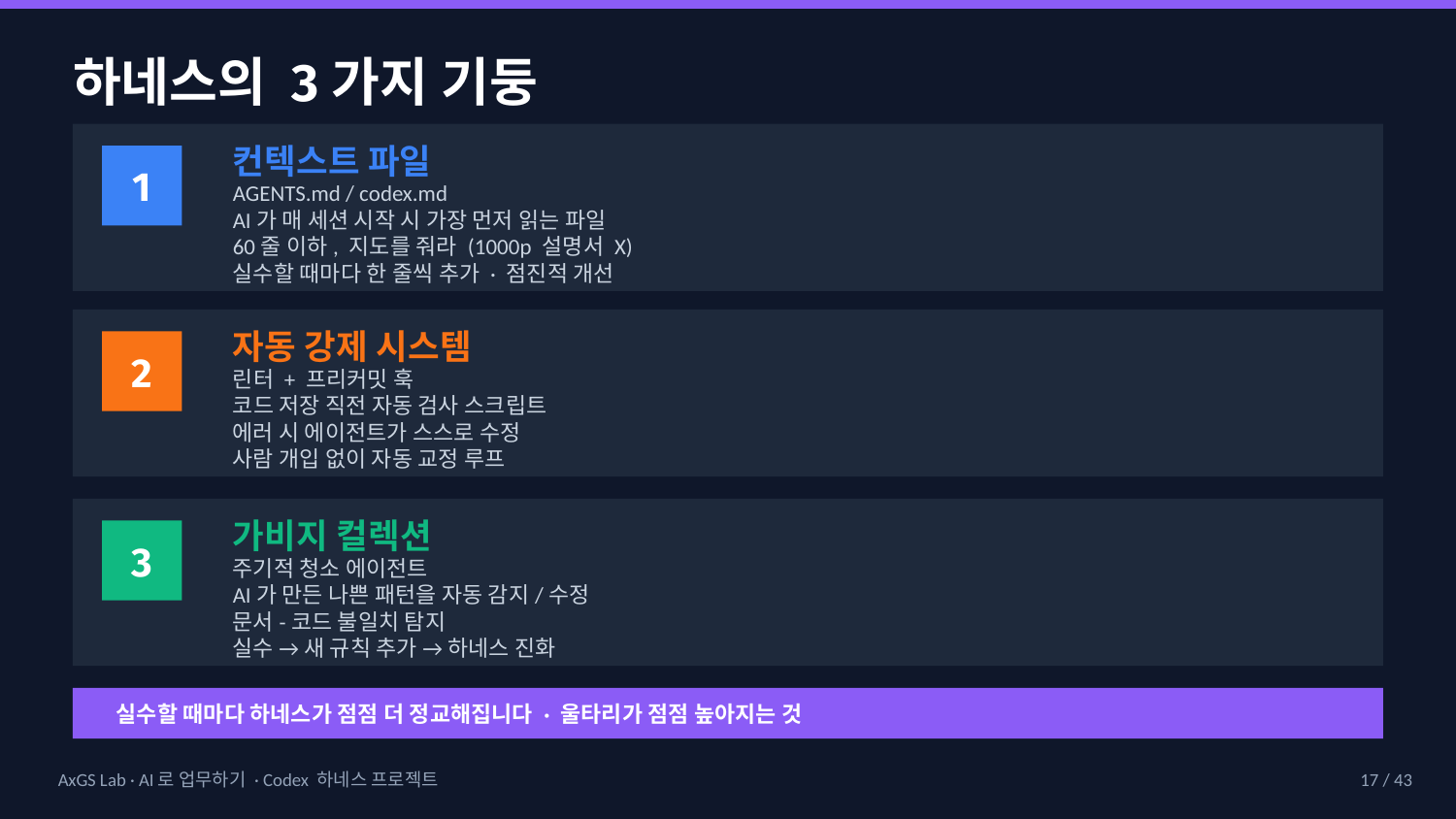

하네스의 3가지 기둥

컨텍스트 파일

1
AGENTS.md / codex.md
AI가 매 세션 시작 시 가장 먼저 읽는 파일
60줄 이하, 지도를 줘라 (1000p 설명서 X)
실수할 때마다 한 줄씩 추가 · 점진적 개선

자동 강제 시스템

2
린터 + 프리커밋 훅
코드 저장 직전 자동 검사 스크립트
에러 시 에이전트가 스스로 수정
사람 개입 없이 자동 교정 루프

가비지 컬렉션

3
주기적 청소 에이전트
AI가 만든 나쁜 패턴을 자동 감지/수정
문서-코드 불일치 탐지
실수 → 새 규칙 추가 → 하네스 진화

실수할 때마다 하네스가 점점 더 정교해집니다 · 울타리가 점점 높아지는 것
AxGS Lab · AI로 업무하기 · Codex 하네스 프로젝트
17 / 43